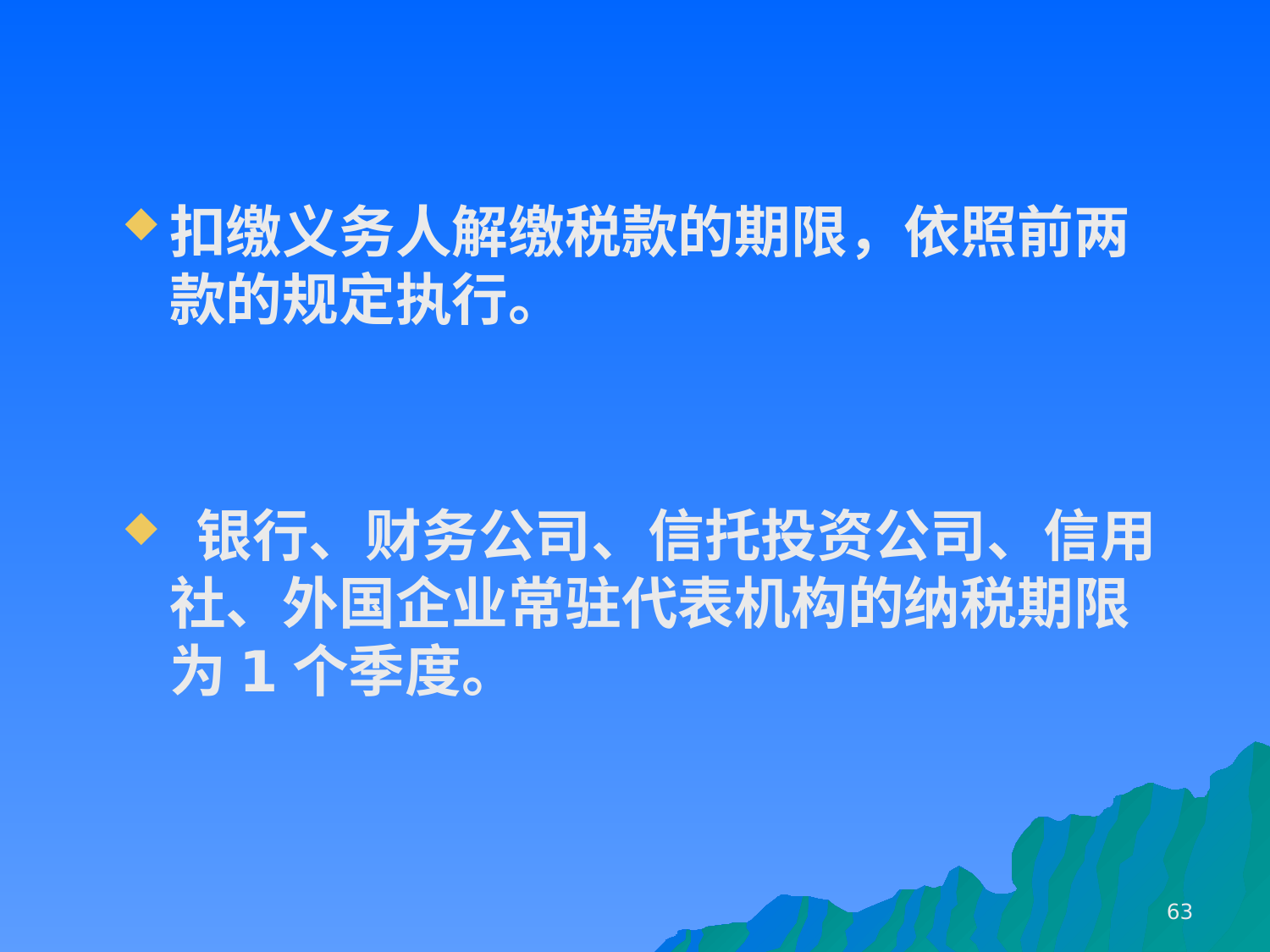

扣缴义务人解缴税款的期限，依照前两款的规定执行。

 银行、财务公司、信托投资公司、信用社、外国企业常驻代表机构的纳税期限为1个季度。

63